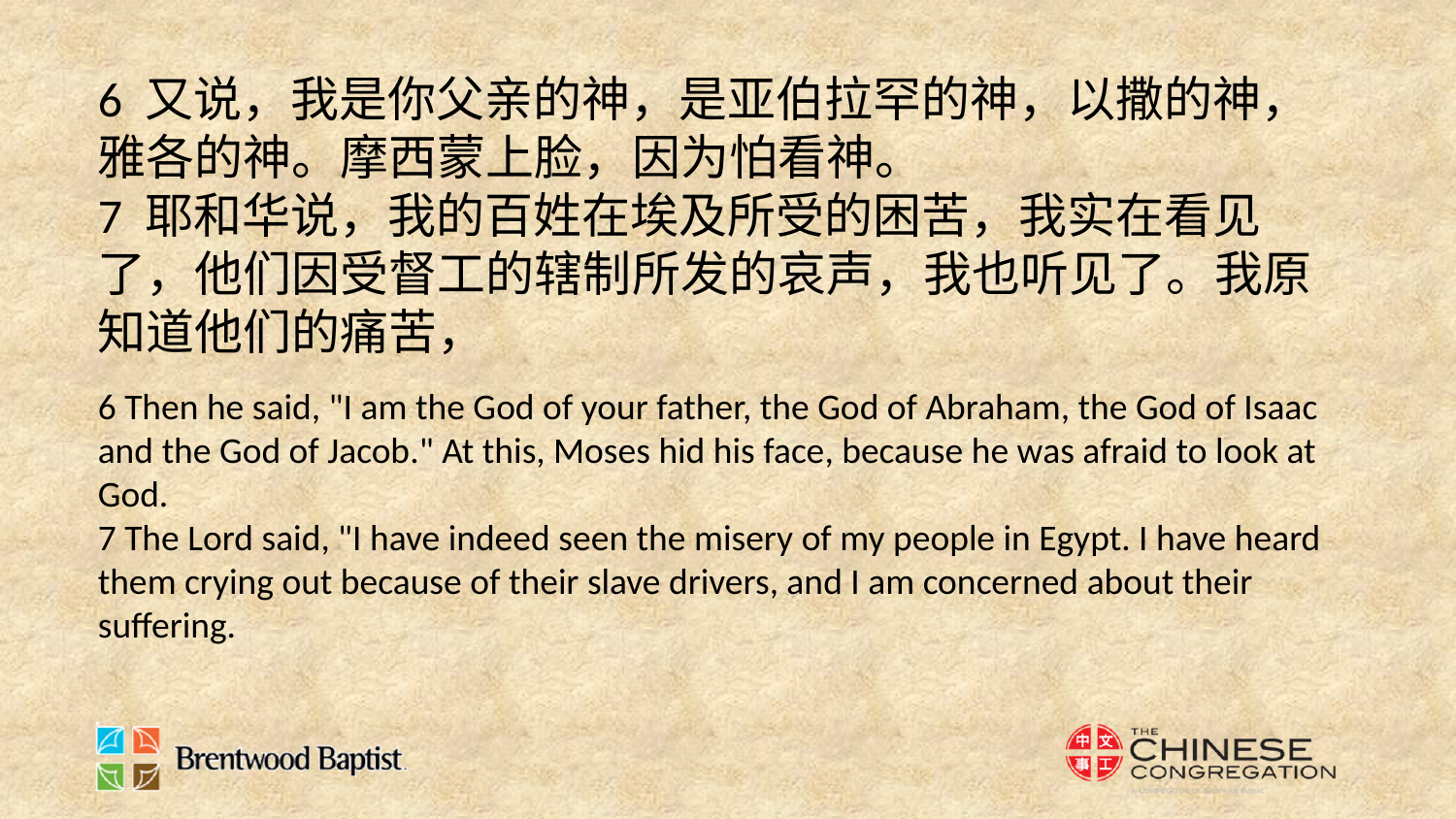

6 又说，我是你父亲的神，是亚伯拉罕的神，以撒的神，雅各的神。摩西蒙上脸，因为怕看神。
7 耶和华说，我的百姓在埃及所受的困苦，我实在看见了，他们因受督工的辖制所发的哀声，我也听见了。我原知道他们的痛苦，

6 Then he said, "I am the God of your father, the God of Abraham, the God of Isaac and the God of Jacob." At this, Moses hid his face, because he was afraid to look at God.
7 The Lord said, "I have indeed seen the misery of my people in Egypt. I have heard them crying out because of their slave drivers, and I am concerned about their suffering.